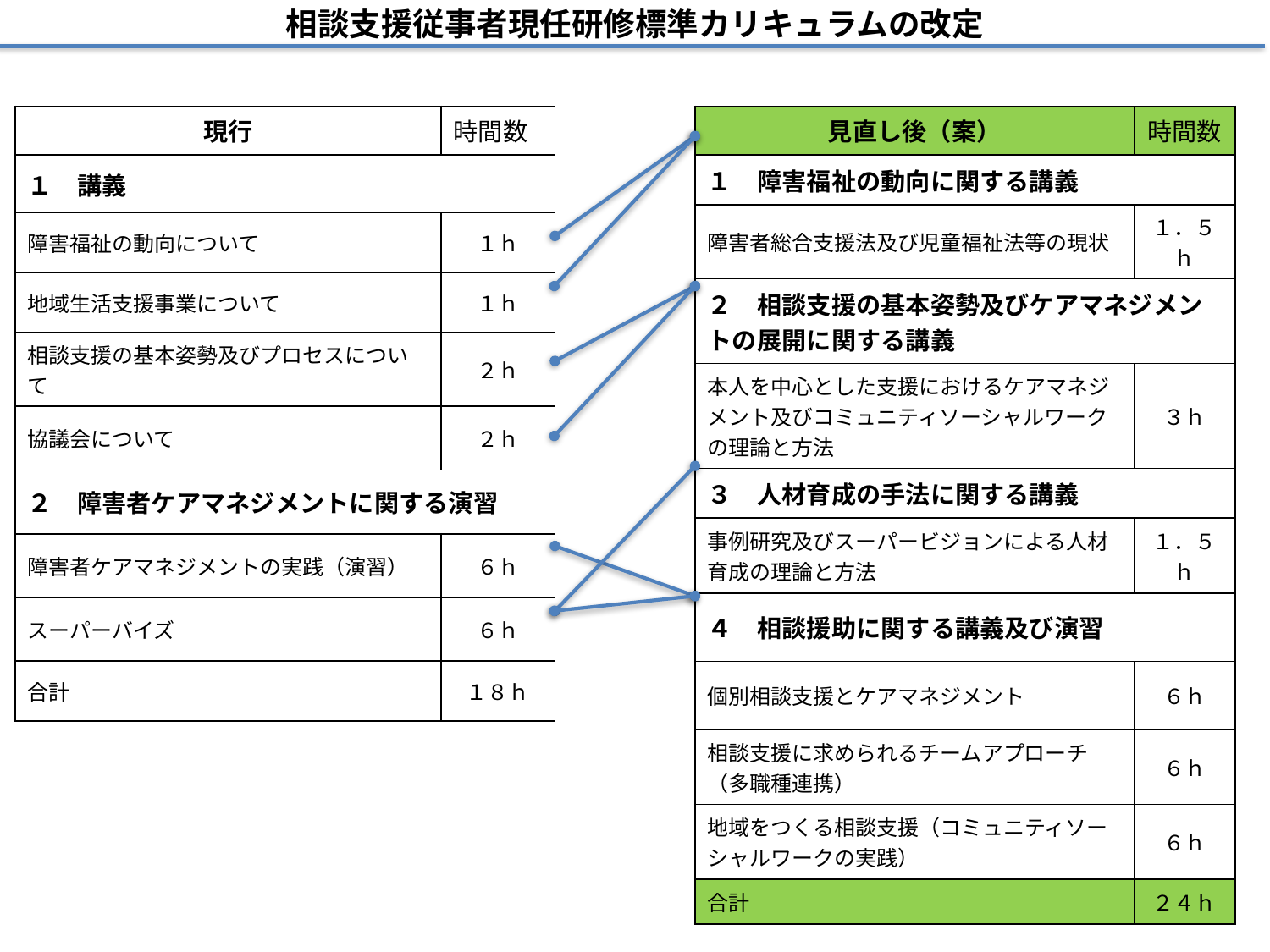

# 相談支援従事者現任研修標準カリキュラムの改定
| 現行 | 時間数 |
| --- | --- |
| １　講義 |  |
| 障害福祉の動向について | １ｈ |
| 地域生活支援事業について | １ｈ |
| 相談支援の基本姿勢及びプロセスについて | ２ｈ |
| 協議会について | ２ｈ |
| ２　障害者ケアマネジメントに関する演習 |  |
| 障害者ケアマネジメントの実践（演習） | ６ｈ |
| スーパーバイズ | ６ｈ |
| 合計 | １８ｈ |
| 見直し後（案） | 時間数 |
| --- | --- |
| １　障害福祉の動向に関する講義 |  |
| 障害者総合支援法及び児童福祉法等の現状 | １．５ｈ |
| ２　相談支援の基本姿勢及びケアマネジメントの展開に関する講義 |  |
| 本人を中心とした支援におけるケアマネジメント及びコミュニティソーシャルワークの理論と方法 | ３ｈ |
| ３　人材育成の手法に関する講義 |  |
| 事例研究及びスーパービジョンによる人材育成の理論と方法 | １．５ｈ |
| ４　相談援助に関する講義及び演習 |  |
| 個別相談支援とケアマネジメント | ６ｈ |
| 相談支援に求められるチームアプローチ（多職種連携） | ６ｈ |
| 地域をつくる相談支援（コミュニティソーシャルワークの実践） | ６ｈ |
| 合計 | ２４ｈ |